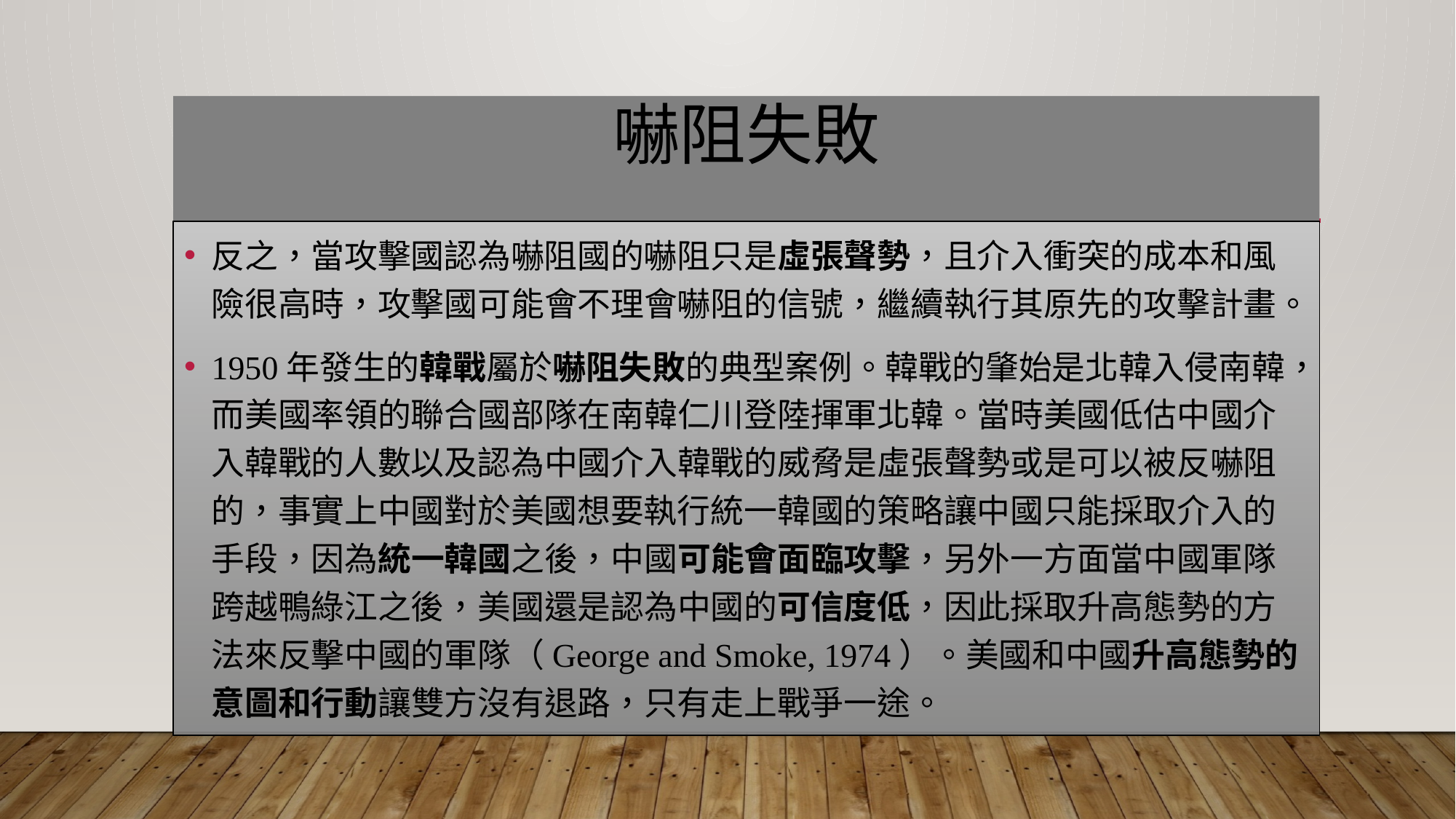

# 嚇阻失敗
反之，當攻擊國認為嚇阻國的嚇阻只是虛張聲勢，且介入衝突的成本和風險很高時，攻擊國可能會不理會嚇阻的信號，繼續執行其原先的攻擊計畫。
1950年發生的韓戰屬於嚇阻失敗的典型案例。韓戰的肇始是北韓入侵南韓，而美國率領的聯合國部隊在南韓仁川登陸揮軍北韓。當時美國低估中國介入韓戰的人數以及認為中國介入韓戰的威脅是虛張聲勢或是可以被反嚇阻的，事實上中國對於美國想要執行統一韓國的策略讓中國只能採取介入的手段，因為統一韓國之後，中國可能會面臨攻擊，另外一方面當中國軍隊跨越鴨綠江之後，美國還是認為中國的可信度低，因此採取升高態勢的方法來反擊中國的軍隊（George and Smoke, 1974）。美國和中國升高態勢的意圖和行動讓雙方沒有退路，只有走上戰爭一途。